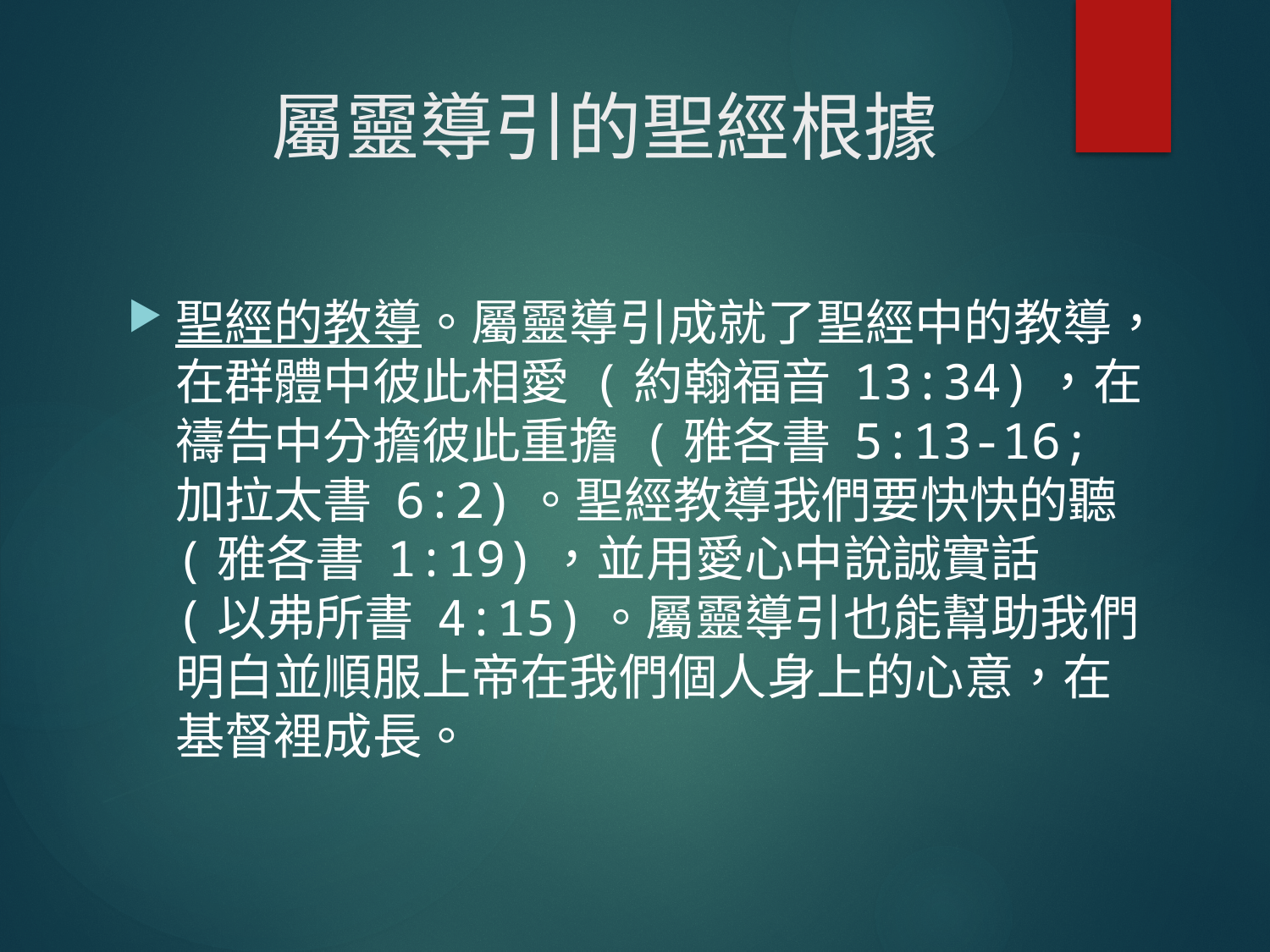

# 屬靈導引的聖經根據
聖經的教導。屬靈導引成就了聖經中的教導，在群體中彼此相愛 (約翰福音 13:34)，在禱告中分擔彼此重擔 (雅各書 5:13-16; 加拉太書 6:2)。聖經教導我們要快快的聽 (雅各書 1:19)，並用愛心中說誠實話 (以弗所書 4:15)。屬靈導引也能幫助我們明白並順服上帝在我們個人身上的心意，在基督裡成長。